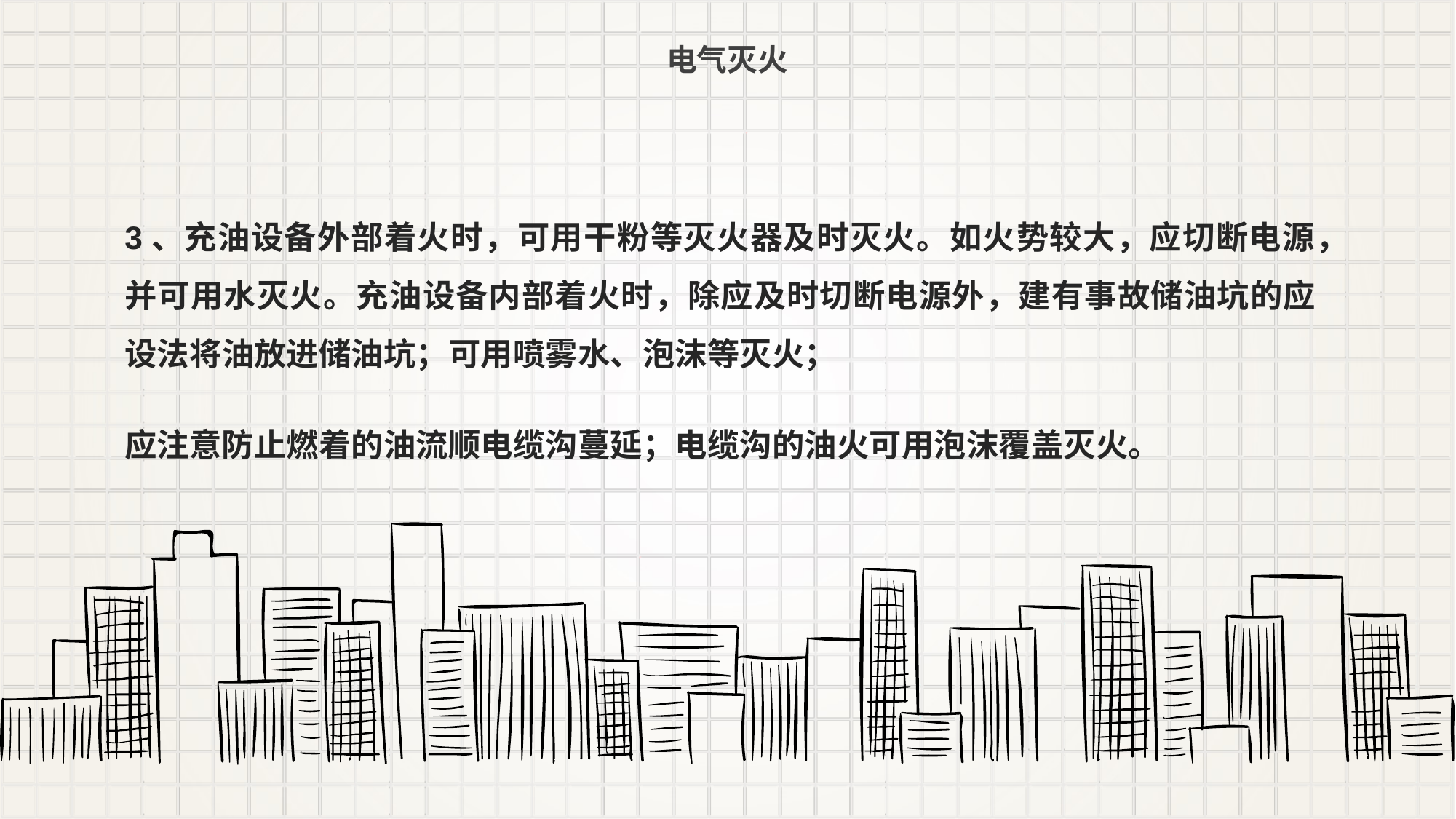

电气灭火
3、充油设备外部着火时，可用干粉等灭火器及时灭火。如火势较大，应切断电源，并可用水灭火。充油设备内部着火时，除应及时切断电源外，建有事故储油坑的应设法将油放进储油坑；可用喷雾水、泡沫等灭火；

应注意防止燃着的油流顺电缆沟蔓延；电缆沟的油火可用泡沫覆盖灭火。